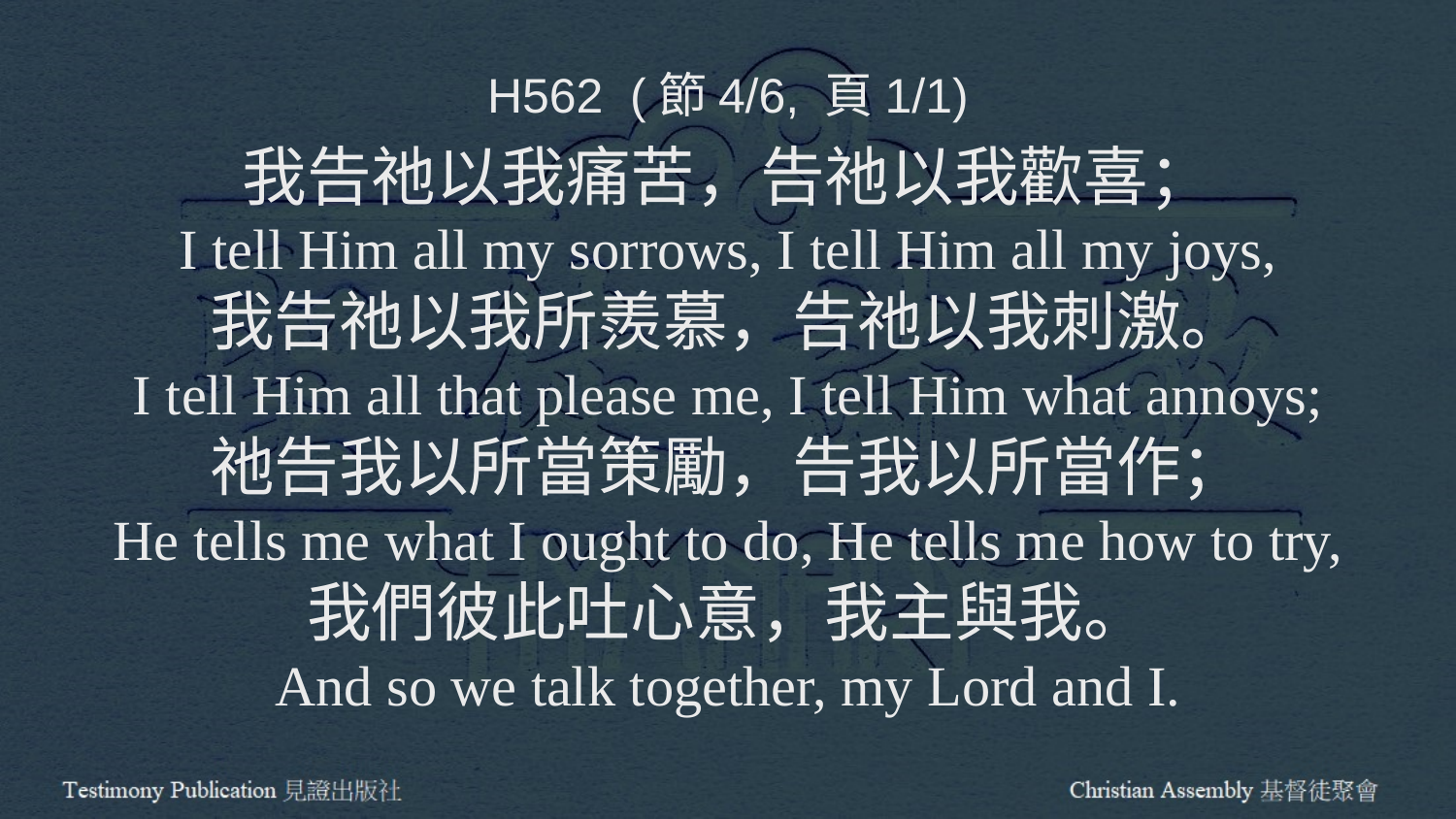

H562  (節4/6, 頁1/1)
我告祂以我痛苦，告祂以我歡喜；
I tell Him all my sorrows, I tell Him all my joys,
我告祂以我所羨慕，告祂以我刺激。
I tell Him all that please me, I tell Him what annoys;
祂告我以所當策勵，告我以所當作；
He tells me what I ought to do, He tells me how to try,
我們彼此吐心意，我主與我。
And so we talk together, my Lord and I.